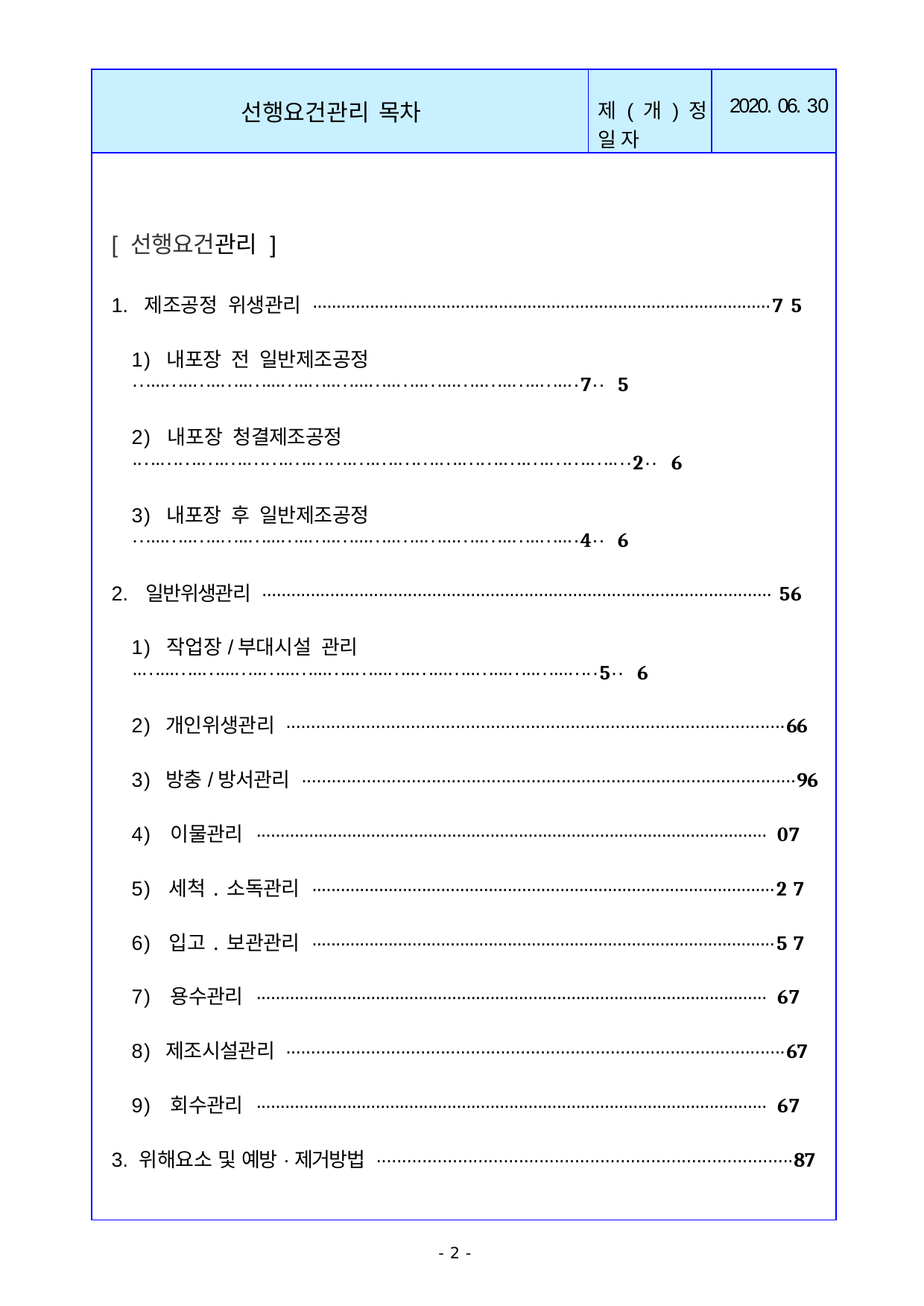

| 선행요건관리 목차 | 제 ( 개 ) 정 일 자 | 2020. 06. 30 |
| --- | --- | --- |
| [ 선행요건관리 ] 1. 제조공정 위생관리 ································································································7 5 1) 내포장 전 일반제조공정 ·················································································7·· 5 2) 내포장 청결제조공정 ······················································································2·· 6 3) 내포장 후 일반제조공정 ·················································································4·· 6 2. 일반위생관리 ········································································································· 56 1) 작업장/부대시설 관리 ·····················································································5·· 6 2) 개인위생관리 ····································································································66 3) 방충/방서관리 ···································································································96 4) 이물관리 ··········································································································· 07 5) 세척 ․ 소독관리 ·································································································2 7 6) 입고 ․ 보관관리 ·································································································5 7 7) 용수관리 ··········································································································· 67 8) 제조시설관리 ····································································································67 9) 회수관리 ··········································································································· 67 3. 위해요소 및 예방·제거방법 ··················································································87 |  |  |
- 2 -